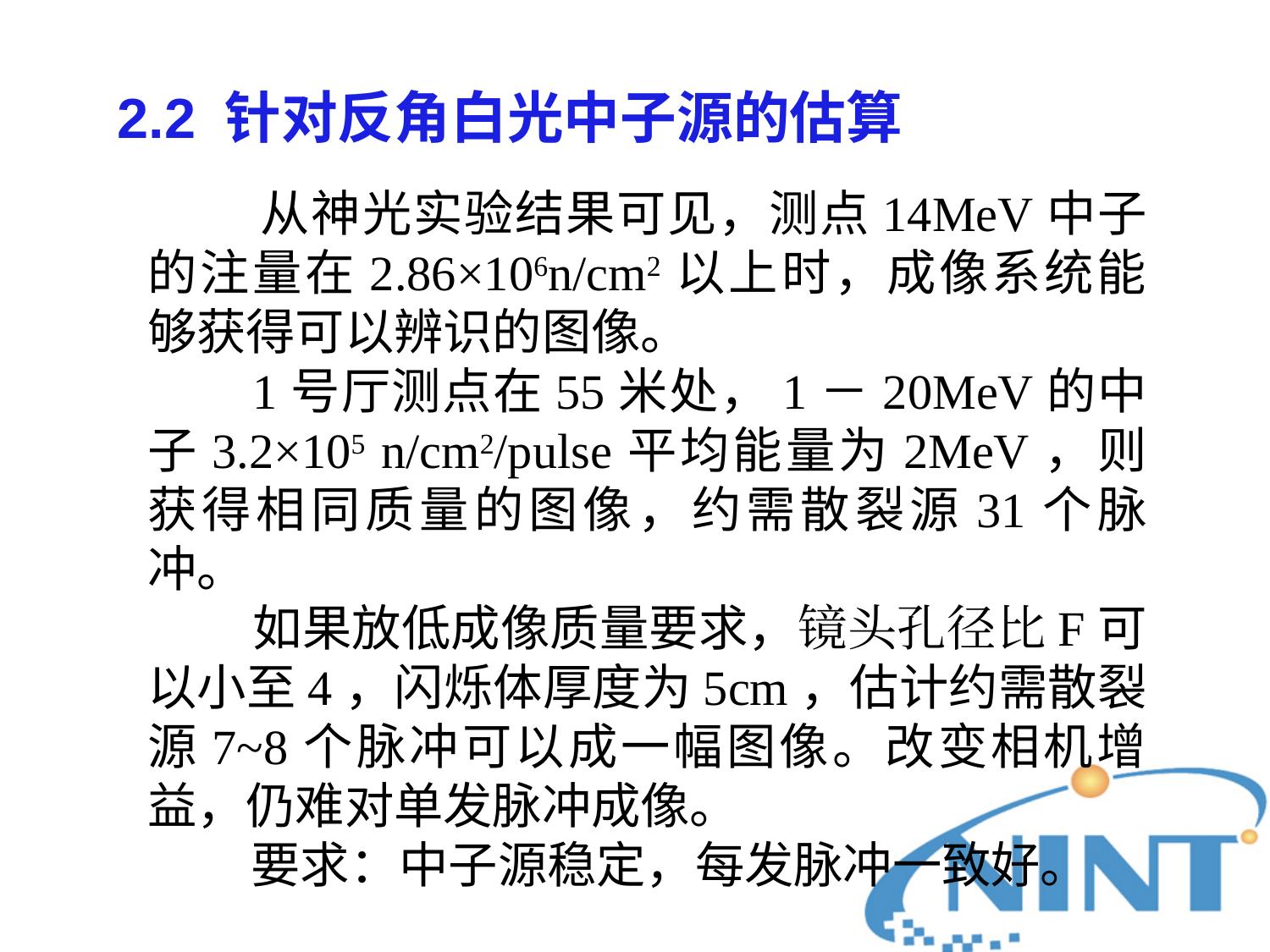

2.2 针对反角白光中子源的估算
     从神光实验结果可见，测点14MeV中子的注量在2.86×106n/cm2以上时，成像系统能够获得可以辨识的图像。
     1号厅测点在55米处，1－20MeV的中子3.2×105 n/cm2/pulse平均能量为2MeV，则获得相同质量的图像，约需散裂源31个脉冲。
     如果放低成像质量要求，镜头孔径比F可以小至4，闪烁体厚度为5cm，估计约需散裂源7~8个脉冲可以成一幅图像。改变相机增益，仍难对单发脉冲成像。
     要求：中子源稳定，每发脉冲一致好。